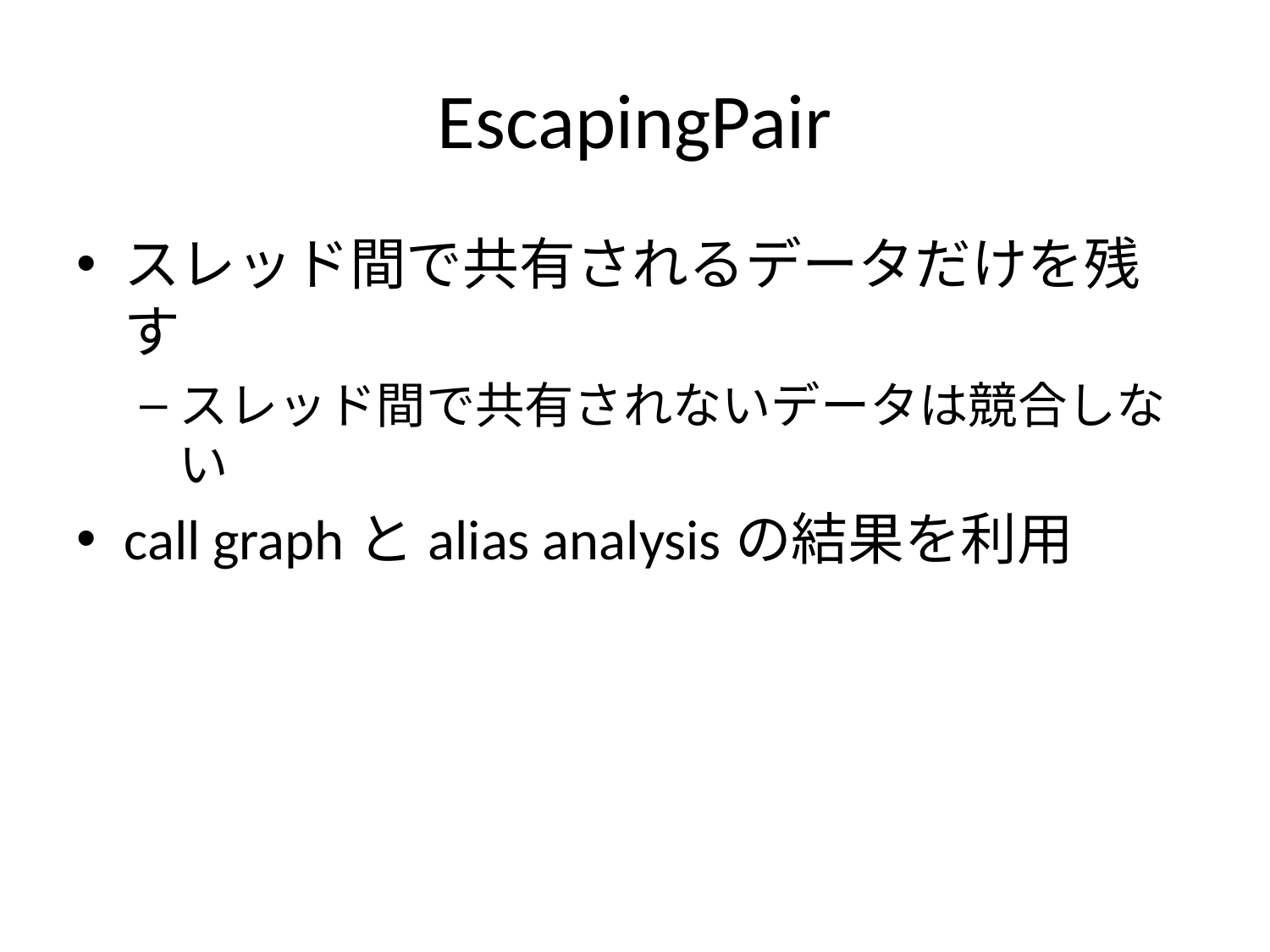

# EscapingPair
スレッド間で共有されるデータだけを残す
スレッド間で共有されないデータは競合しない
call graphとalias analysisの結果を利用